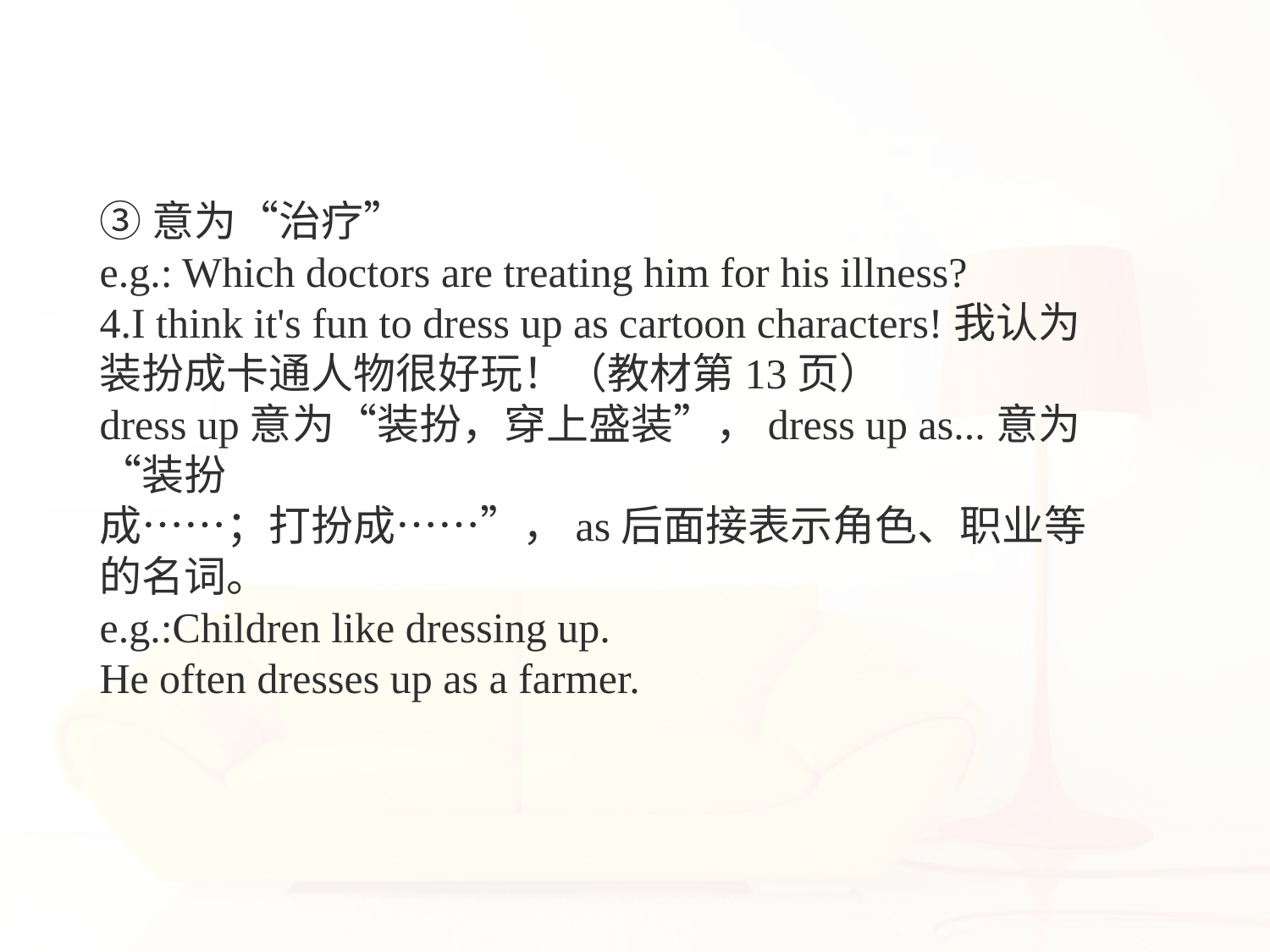

③意为“治疗”
e.g.: Which doctors are treating him for his illness?
4.I think it's fun to dress up as cartoon characters!我认为装扮成卡通人物很好玩！（教材第13页）
dress up意为“装扮，穿上盛装”，dress up as...意为“装扮
成……；打扮成……”，as后面接表示角色、职业等的名词。
e.g.:Children like dressing up.
He often dresses up as a farmer.